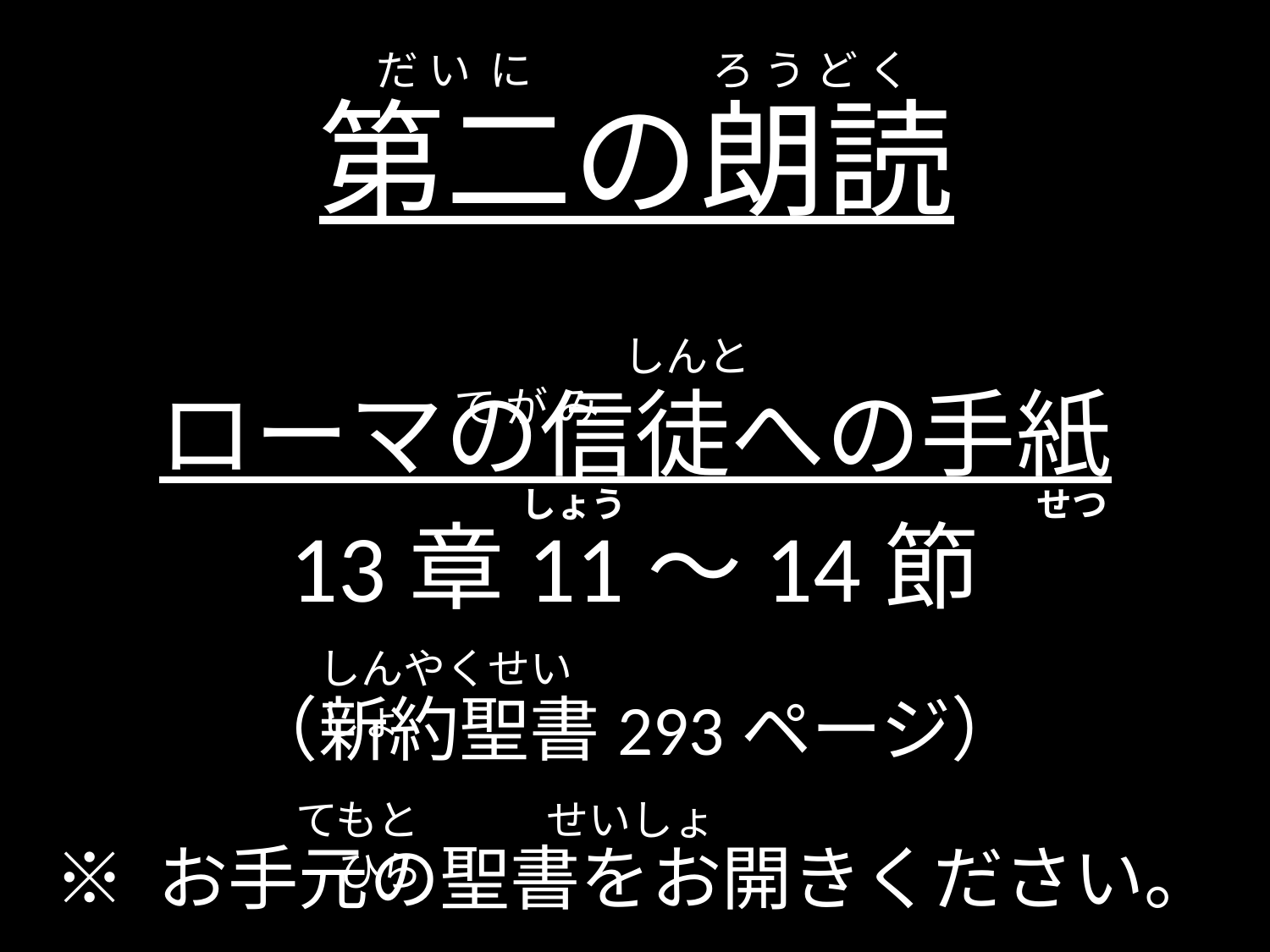

だ い  に                   ろ う ど く
# 第二の朗読
　　　　しんと　　　 　　　　　　て が み
ローマの信徒への手紙
13章11～14節

（新約聖書293ページ）
        　　　　  　 しょう　　　　　　 　　      　　せつ
しんやくせいしょ
てもと　　　せいしょ　　　　ひら
※ お手元の聖書をお開きください。